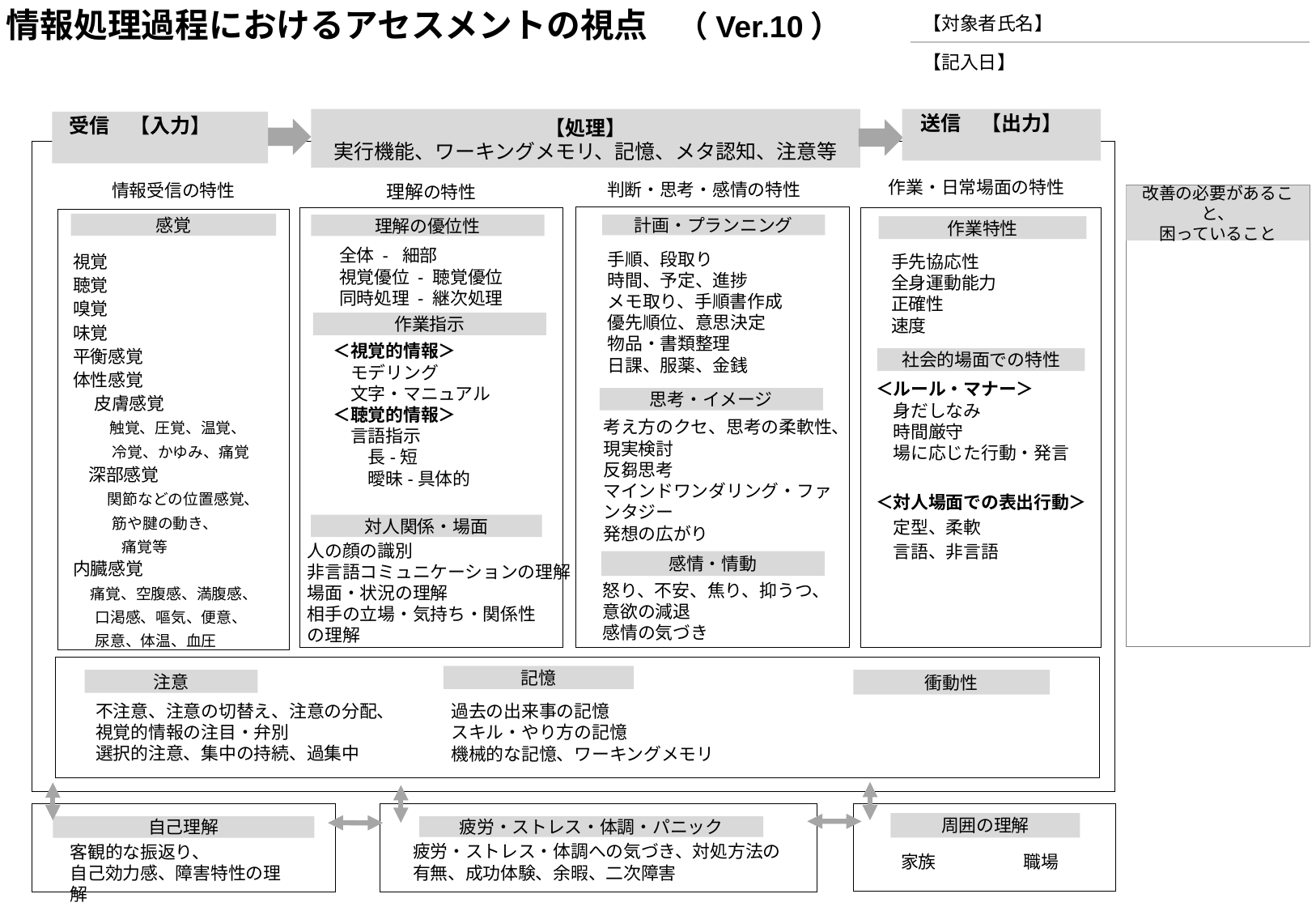

情報処理過程におけるアセスメントの視点　（Ver.10）
| 【対象者氏名】 |
| --- |
| 【記入日】 |
【処理】
実行機能、ワーキングメモリ、記憶、メタ認知、注意等
送信　【出力】
受信　【入力】

作業・日常場面の特性

判断・思考・感情の特性
情報受信の特性
理解の特性

改善の必要があること、
困っていること

視覚
聴覚
嗅覚
味覚
平衡感覚
体性感覚
　 皮膚感覚
　     触覚、圧覚、温覚、
      　冷覚、かゆみ、痛覚
   深部感覚
　     関節などの位置感覚、
     　 筋や腱の動き、
　　　 痛覚等
内臓感覚
　痛覚、空腹感、満腹感、
 　口渇感、嘔気、便意、
 　尿意、体温、血圧
感覚
理解の優位性
全体 -  細部
視覚優位 - 聴覚優位
同時処理 - 継次処理
計画・プランニング
手順、段取り
時間、予定、進捗
メモ取り、手順書作成
優先順位、意思決定
物品・書類整理
日課、服薬、金銭
作業特性
手先協応性
全身運動能力
正確性
速度
作業指示
＜視覚的情報＞
　モデリング
　文字・マニュアル
＜聴覚的情報＞
　言語指示
　　長-短
　　曖昧-具体的
社会的場面での特性
＜ルール・マナー＞
　身だしなみ
　時間厳守
　場に応じた行動・発言

＜対人場面での表出行動＞
　定型、柔軟
　言語、非言語
思考・イメージ
考え方のクセ、思考の柔軟性、現実検討
反芻思考
マインドワンダリング・ファンタジー
発想の広がり
対人関係・場面
人の顔の識別
非言語コミュニケーションの理解
場面・状況の理解
相手の立場・気持ち・関係性
の理解
感情・情動
怒り、不安、焦り、抑うつ、
意欲の減退
感情の気づき

記憶
注意
不注意、注意の切替え、注意の分配、
視覚的情報の注目・弁別
選択的注意、集中の持続、過集中
衝動性
過去の出来事の記憶
スキル・やり方の記憶
機械的な記憶、ワーキングメモリ

疲労・ストレス・体調・パニック
疲労・ストレス・体調への気づき、対処方法の有無、成功体験、余暇、二次障害

周囲の理解
家族　　　　　職場

自己理解
客観的な振返り、
自己効力感、障害特性の理解